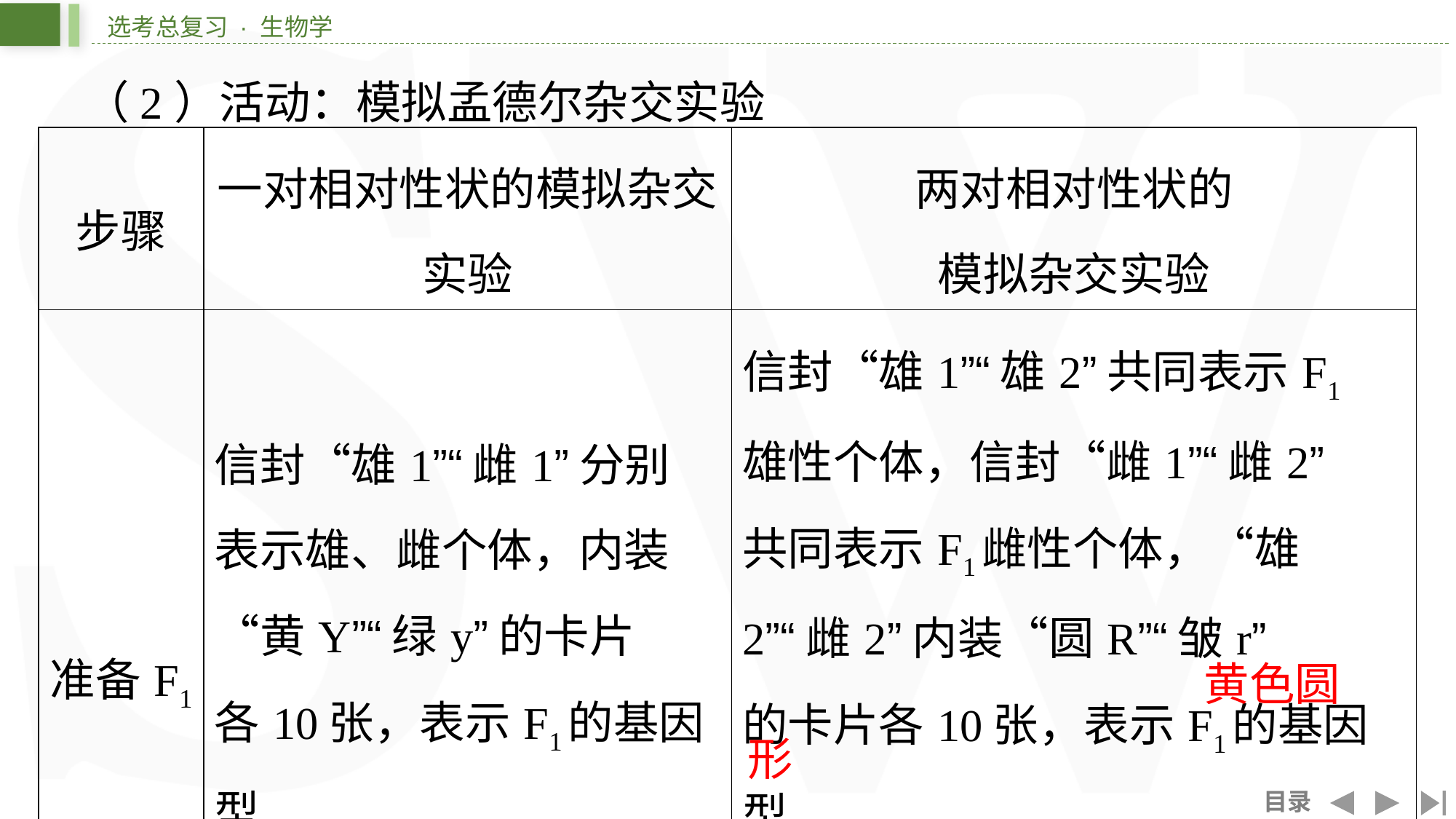

（2）活动：模拟孟德尔杂交实验
| 步骤 | 一对相对性状的模拟杂交 实验 | 两对相对性状的 模拟杂交实验 |
| --- | --- | --- |
| 准备F1 | 信封“雄1”“雌1”分别 表示雄、雌个体，内装 “黄Y”“绿y”的卡片 各10张，表示F1的基因型 均为Yy，表型均为黄色 | 信封“雄1”“雄2”共同表示F1 雄性个体，信封“雌1”“雌2” 共同表示F1雌性个体，“雄 2”“雌2”内装“圆R”“皱r” 的卡片各10张，表示F1的基因型 均为YyRr，表型均为 ⁠ ⁠ |
黄色圆
形